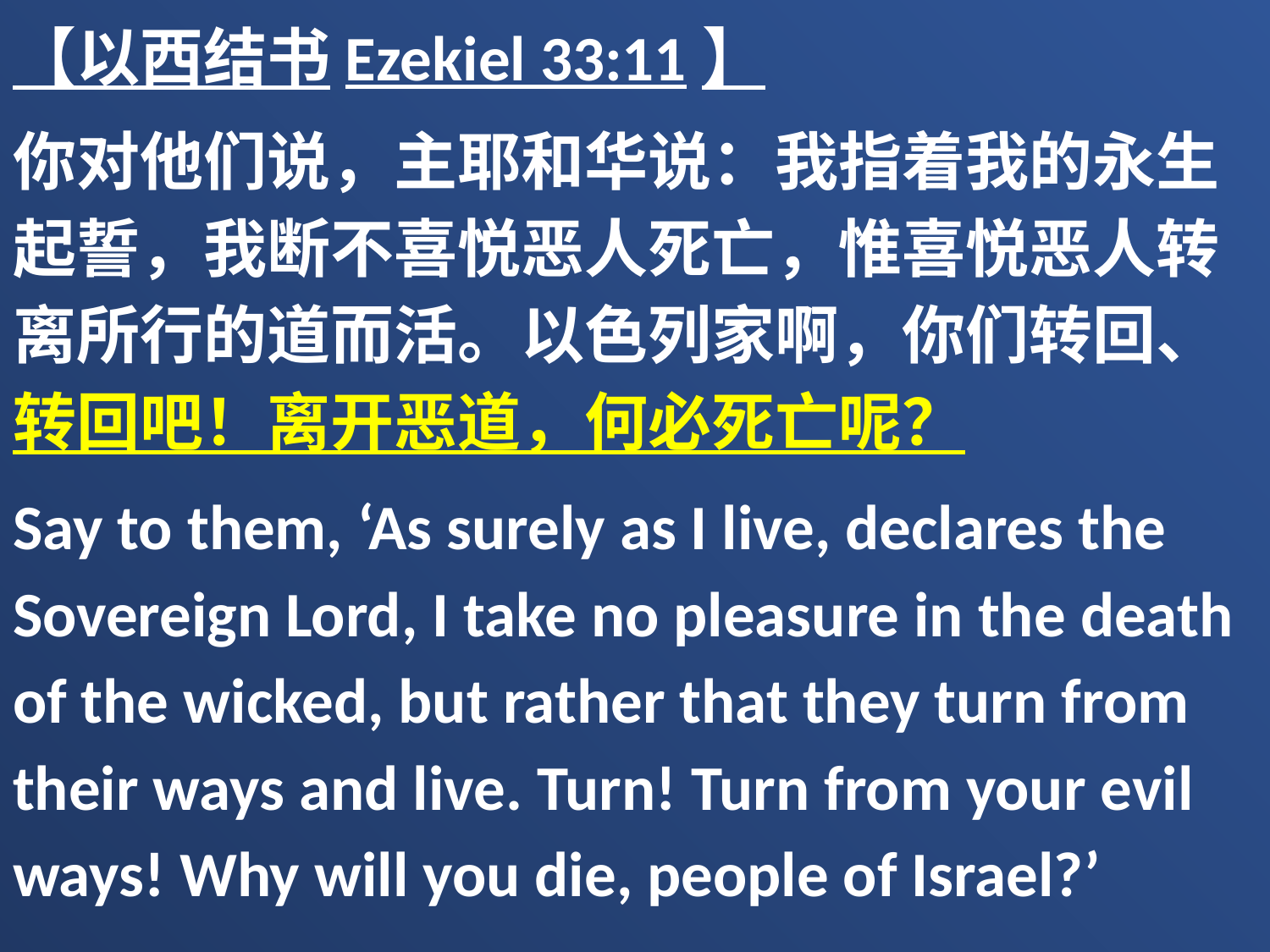

【以西结书Ezekiel 33:11】
你对他们说，主耶和华说：我指着我的永生起誓，我断不喜悦恶人死亡，惟喜悦恶人转离所行的道而活。以色列家啊，你们转回、转回吧！离开恶道，何必死亡呢？
Say to them, ‘As surely as I live, declares the Sovereign Lord, I take no pleasure in the death of the wicked, but rather that they turn from their ways and live. Turn! Turn from your evil ways! Why will you die, people of Israel?’